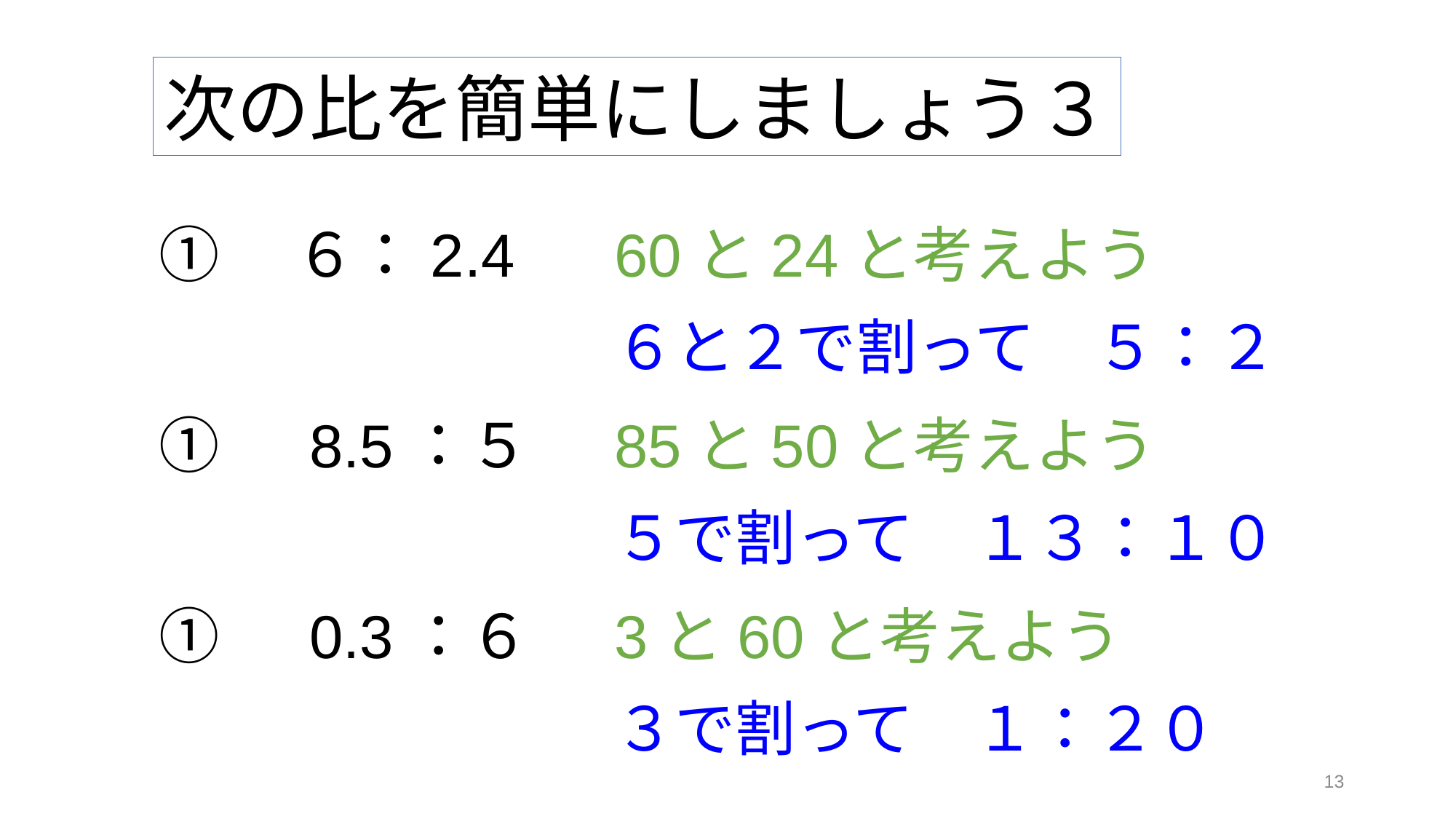

次の比を簡単にしましょう３
①　６：2.4
60と24と考えよう
６と２で割って　５：２
①　8.5：５
85と50と考えよう
５で割って　１３：１０
①　0.3：６
3と60と考えよう
３で割って　１：２０
13